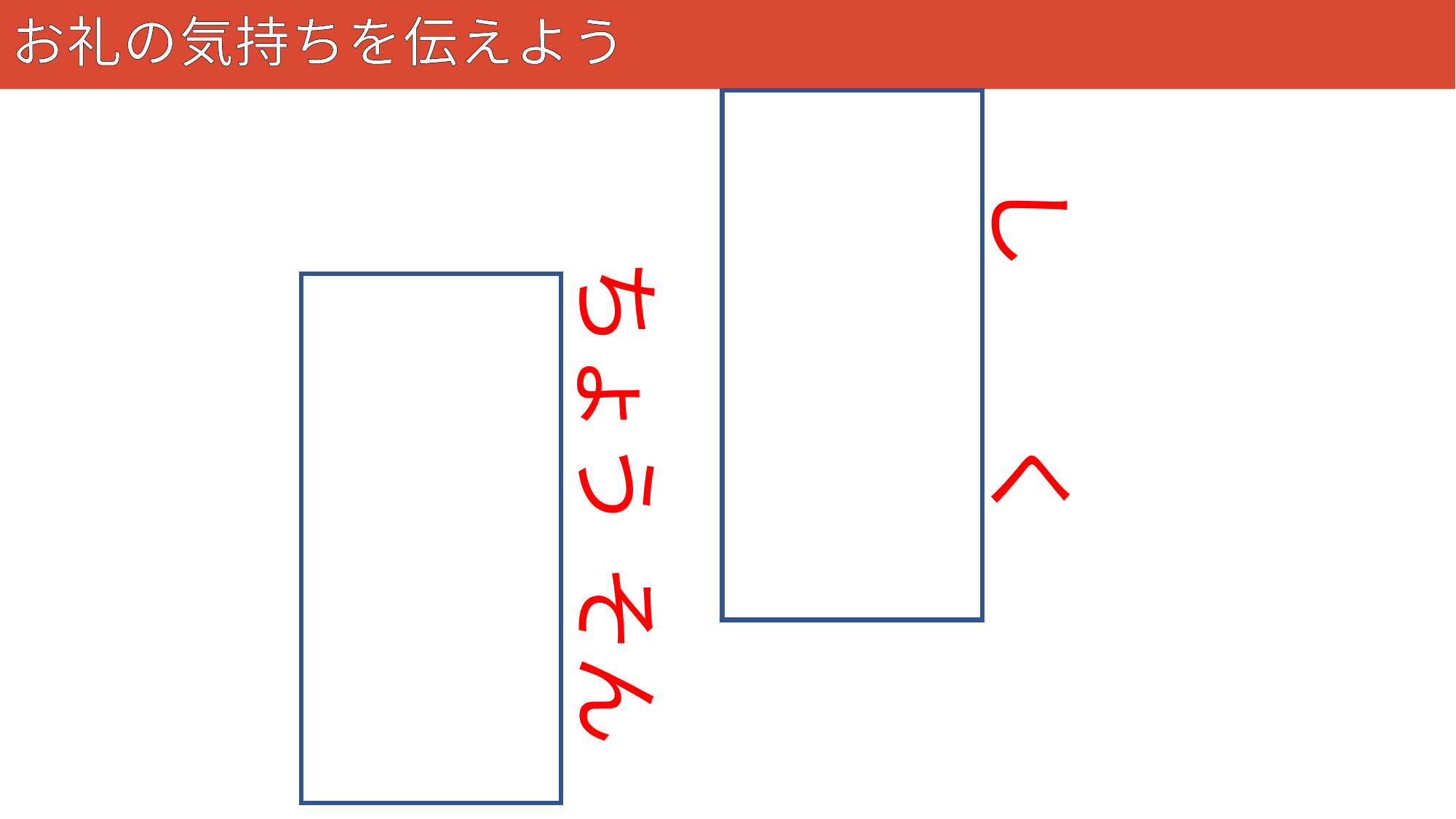

# お礼の気持ちを伝えよう
72
市区

し
ちょう
町村

く
そん